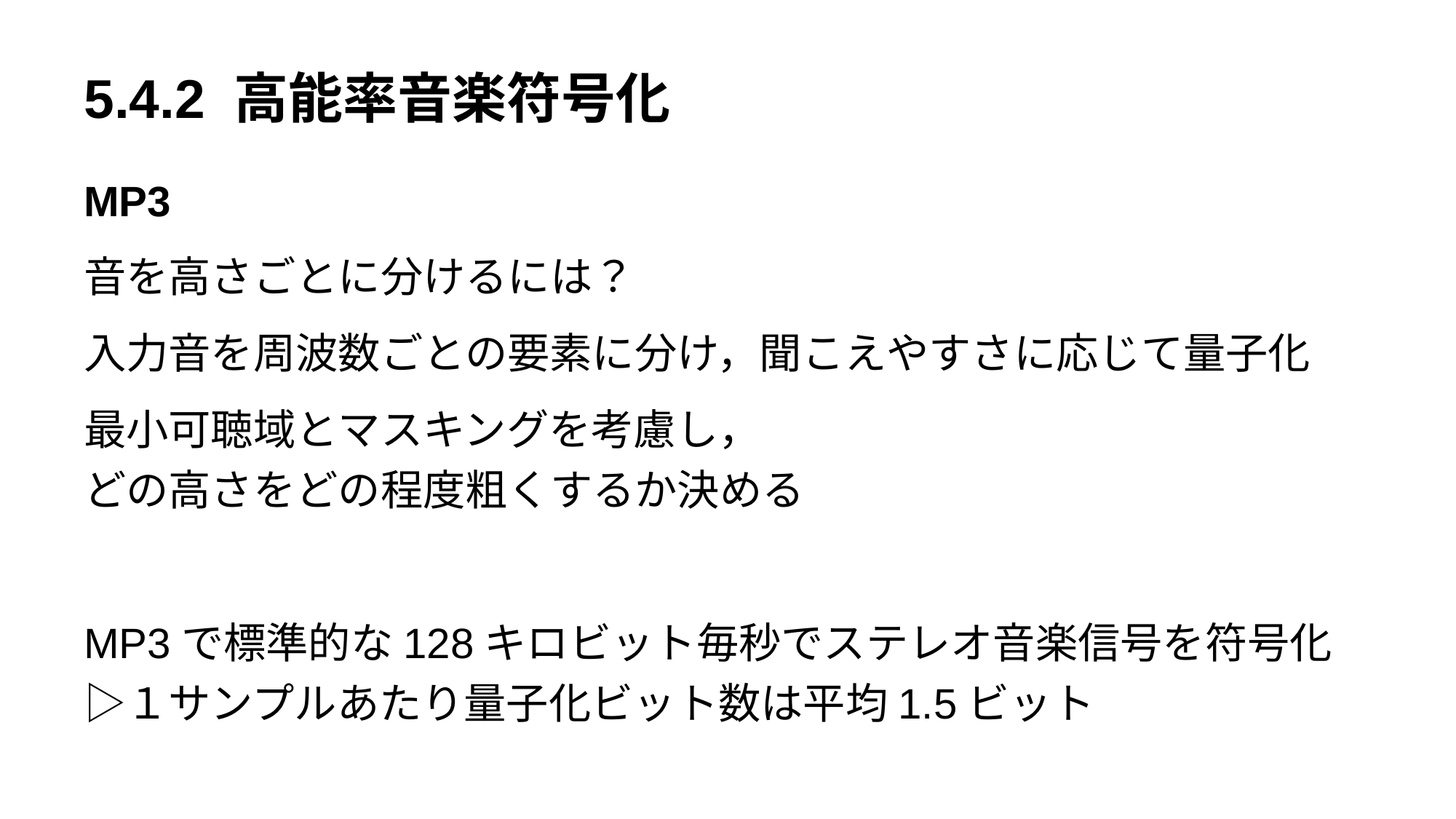

# 5.4.2 高能率音楽符号化
MP3
音を高さごとに分けるには？
入力音を周波数ごとの要素に分け，聞こえやすさに応じて量子化
最小可聴域とマスキングを考慮し，
どの高さをどの程度粗くするか決める

MP3で標準的な128キロビット毎秒でステレオ音楽信号を符号化
▷１サンプルあたり量子化ビット数は平均1.5ビット